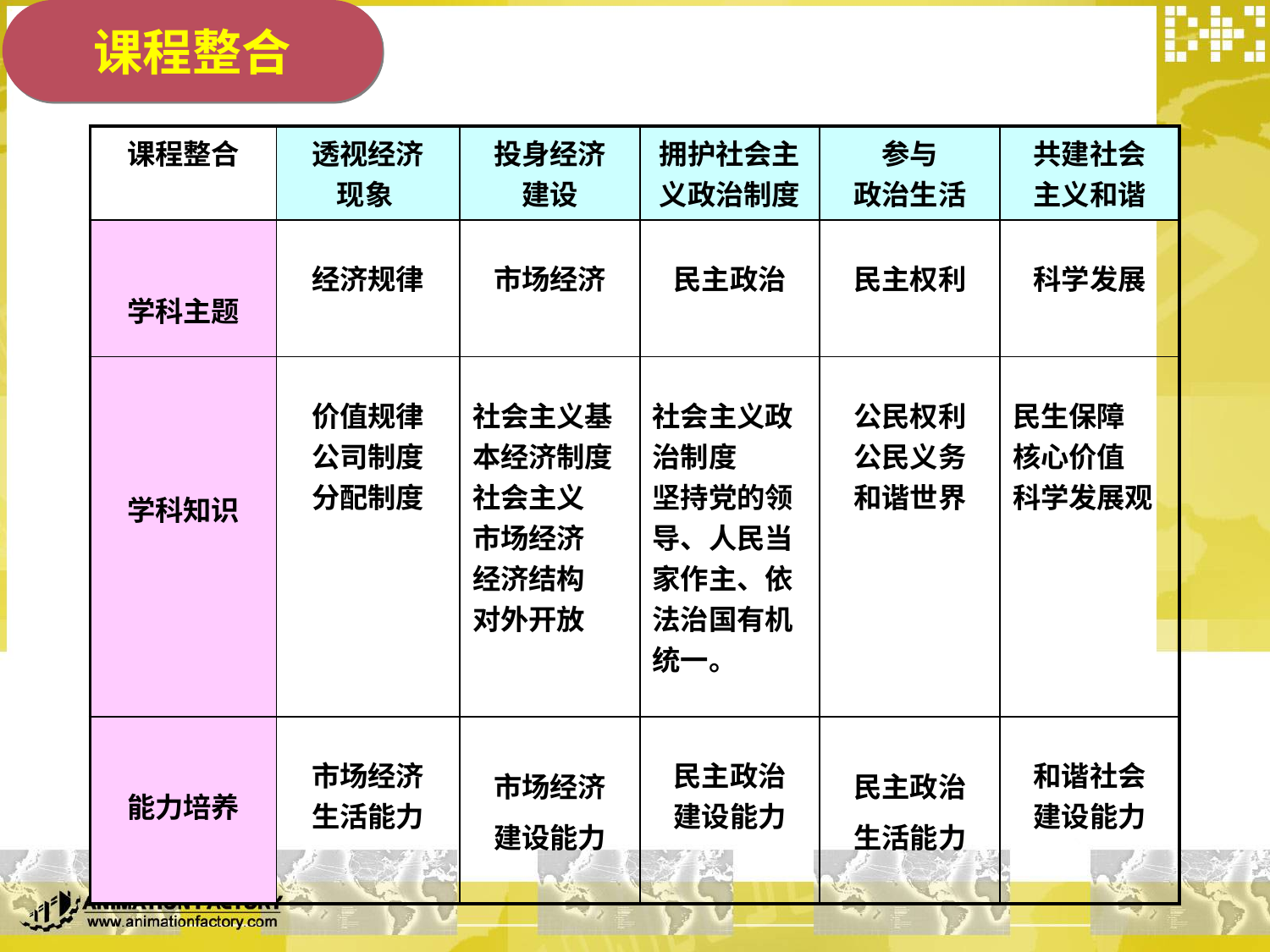

课程整合
| 课程整合 | 透视经济 现象 | 投身经济 建设 | 拥护社会主义政治制度 | 参与 政治生活 | 共建社会 主义和谐 |
| --- | --- | --- | --- | --- | --- |
| 学科主题 | 经济规律 | 市场经济 | 民主政治 | 民主权利 | 科学发展 |
| 学科知识 | 价值规律 公司制度 分配制度 | 社会主义基本经济制度社会主义 市场经济 经济结构 对外开放 | 社会主义政治制度 坚持党的领导、人民当家作主、依法治国有机统一。 | 公民权利 公民义务 和谐世界 | 民生保障 核心价值 科学发展观 |
| 能力培养 | 市场经济 生活能力 | 市场经济 建设能力 | 民主政治 建设能力 | 民主政治 生活能力 | 和谐社会 建设能力 |